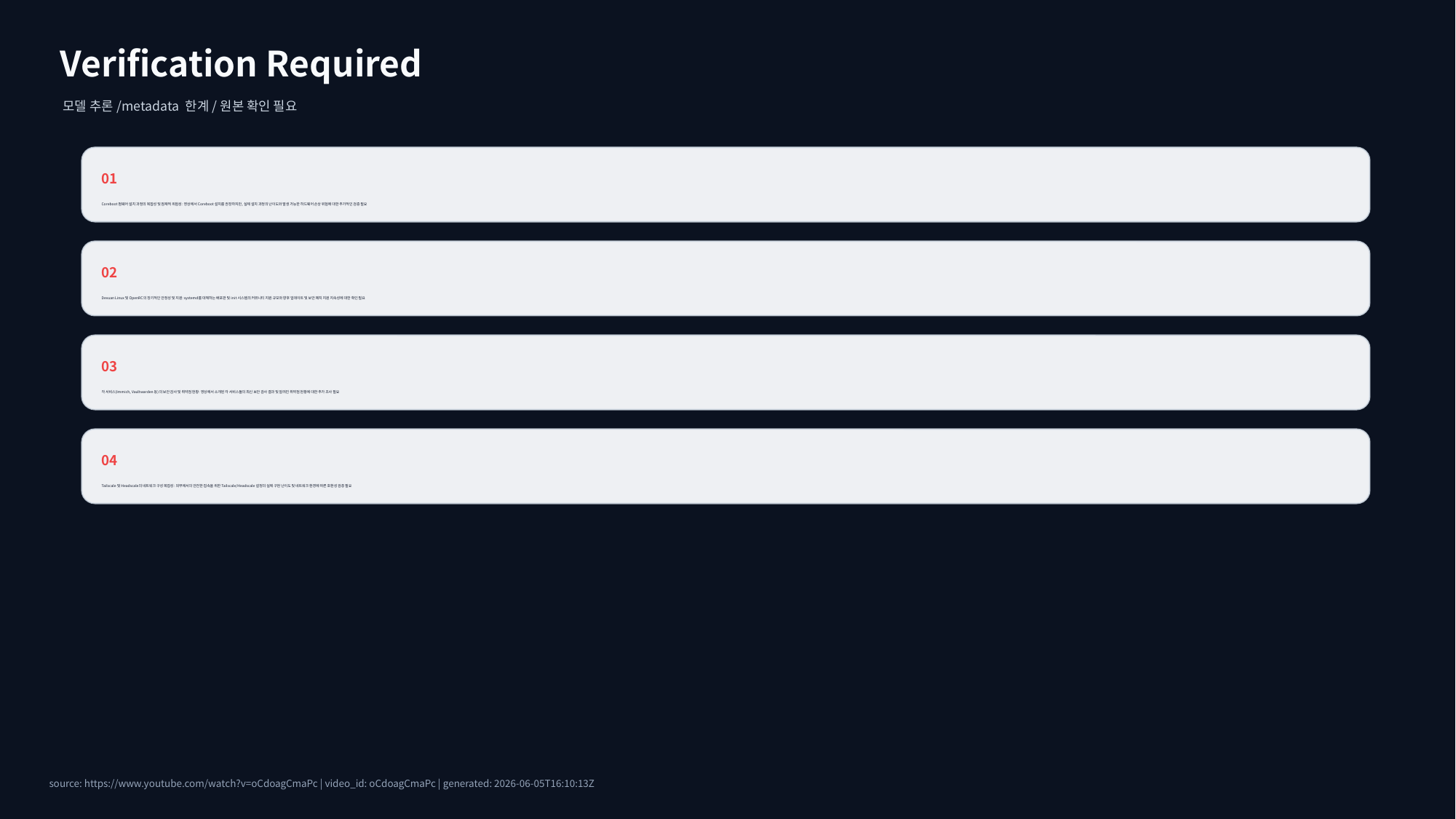

Verification Required
모델 추론/metadata 한계/원본 확인 필요

01
Coreboot 펌웨어 설치 과정의 복잡성 및 잠재적 위험성: 영상에서 Coreboot 설치를 권장하지만, 실제 설치 과정의 난이도와 발생 가능한 하드웨어 손상 위험에 대한 추가적인 검증 필요

02
Devuan Linux 및 OpenRC의 장기적인 안정성 및 지원: systemd를 대체하는 배포판 및 init 시스템의 커뮤니티 지원 규모와 향후 업데이트 및 보안 패치 지원 지속성에 대한 확인 필요

03
각 서비스(Immich, Vaultwarden 등)의 보안 감사 및 취약점 현황: 영상에서 소개된 각 서비스들의 최신 보안 감사 결과 및 알려진 취약점 현황에 대한 추가 조사 필요

04
Tailscale 및 Headscale의 네트워크 구성 복잡성: 외부에서의 안전한 접속을 위한 Tailscale/Headscale 설정의 실제 구현 난이도 및 네트워크 환경에 따른 호환성 검증 필요
source: https://www.youtube.com/watch?v=oCdoagCmaPc | video_id: oCdoagCmaPc | generated: 2026-06-05T16:10:13Z